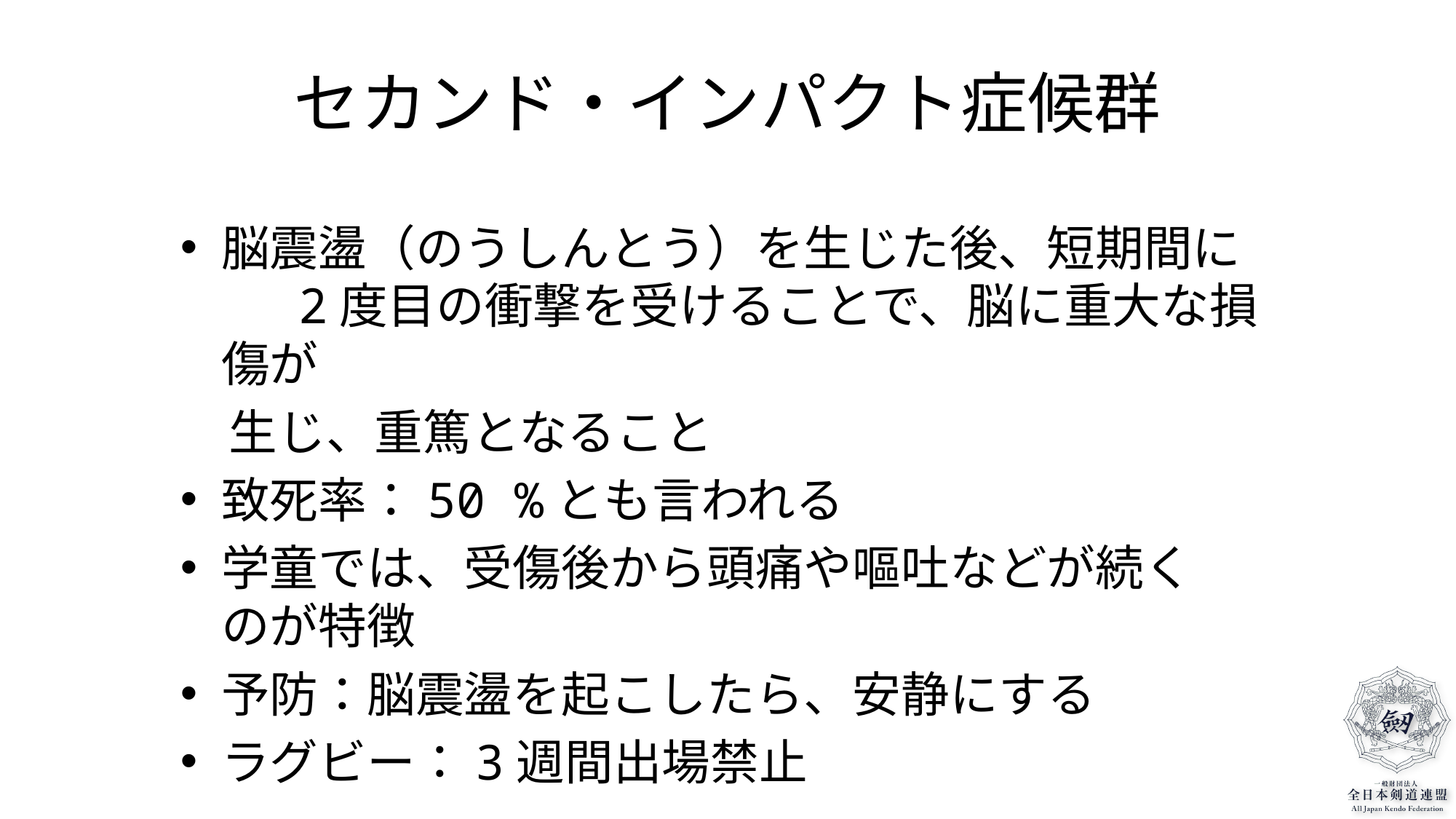

# セカンド・インパクト症候群
脳震盪（のうしんとう）を生じた後、短期間に          2度目の衝撃を受けることで、脳に重大な損傷が
　生じ、重篤となること
致死率：50 %とも言われる
学童では、受傷後から頭痛や嘔吐などが続く　  のが特徴
予防：脳震盪を起こしたら、安静にする
ラグビー：3週間出場禁止